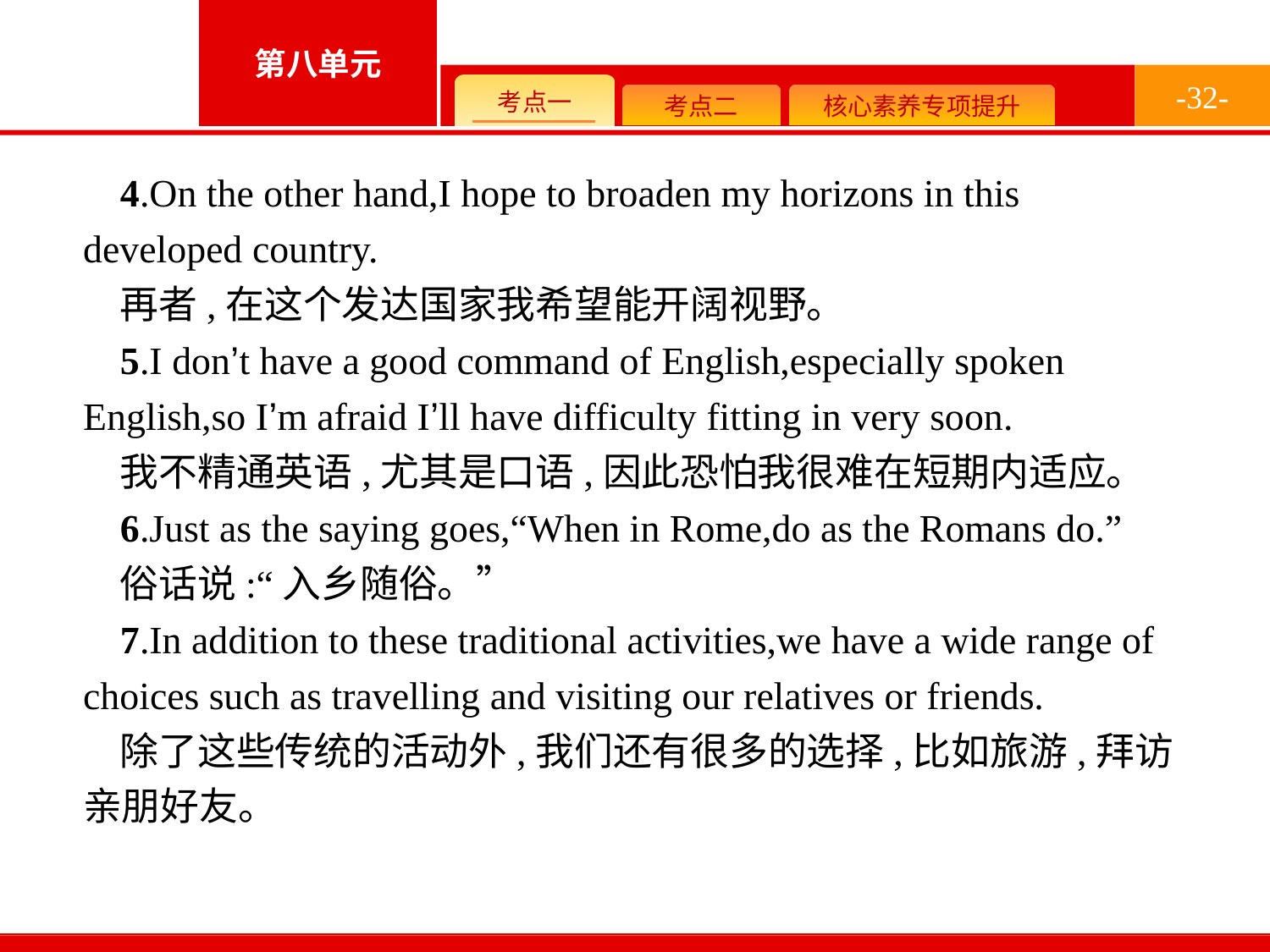

-32-
4.On the other hand,I hope to broaden my horizons in this developed country.
再者,在这个发达国家我希望能开阔视野。
5.I don’t have a good command of English,especially spoken English,so I’m afraid I’ll have difficulty fitting in very soon.
我不精通英语,尤其是口语,因此恐怕我很难在短期内适应。
6.Just as the saying goes,“When in Rome,do as the Romans do.”
俗话说:“入乡随俗。”
7.In addition to these traditional activities,we have a wide range of choices such as travelling and visiting our relatives or friends.
除了这些传统的活动外,我们还有很多的选择,比如旅游,拜访亲朋好友。